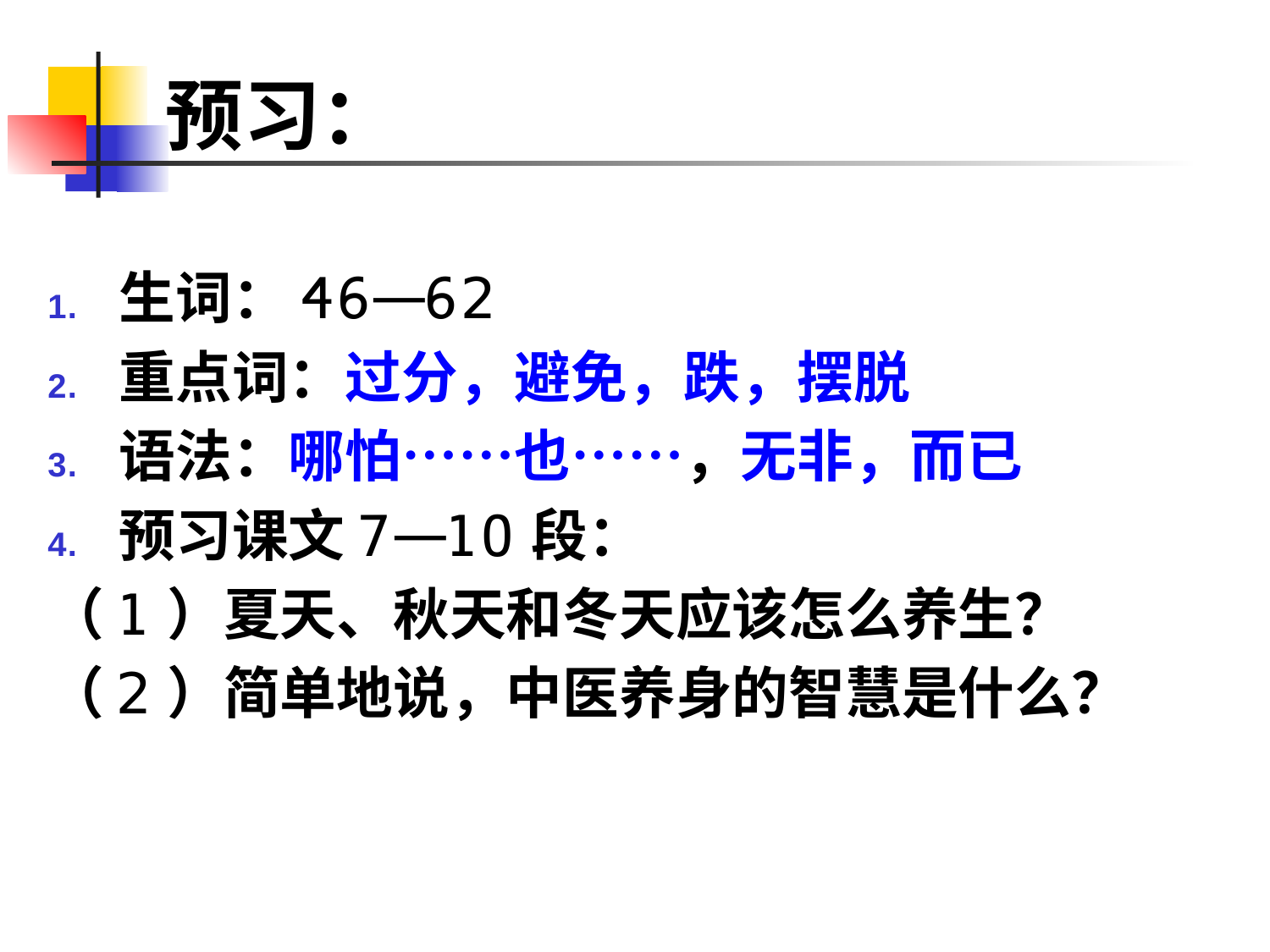

# 预习：
生词：46—62
重点词：过分，避免，跌，摆脱
语法：哪怕……也……，无非，而已
预习课文7—10段：
（1）夏天、秋天和冬天应该怎么养生？
（2）简单地说，中医养身的智慧是什么？